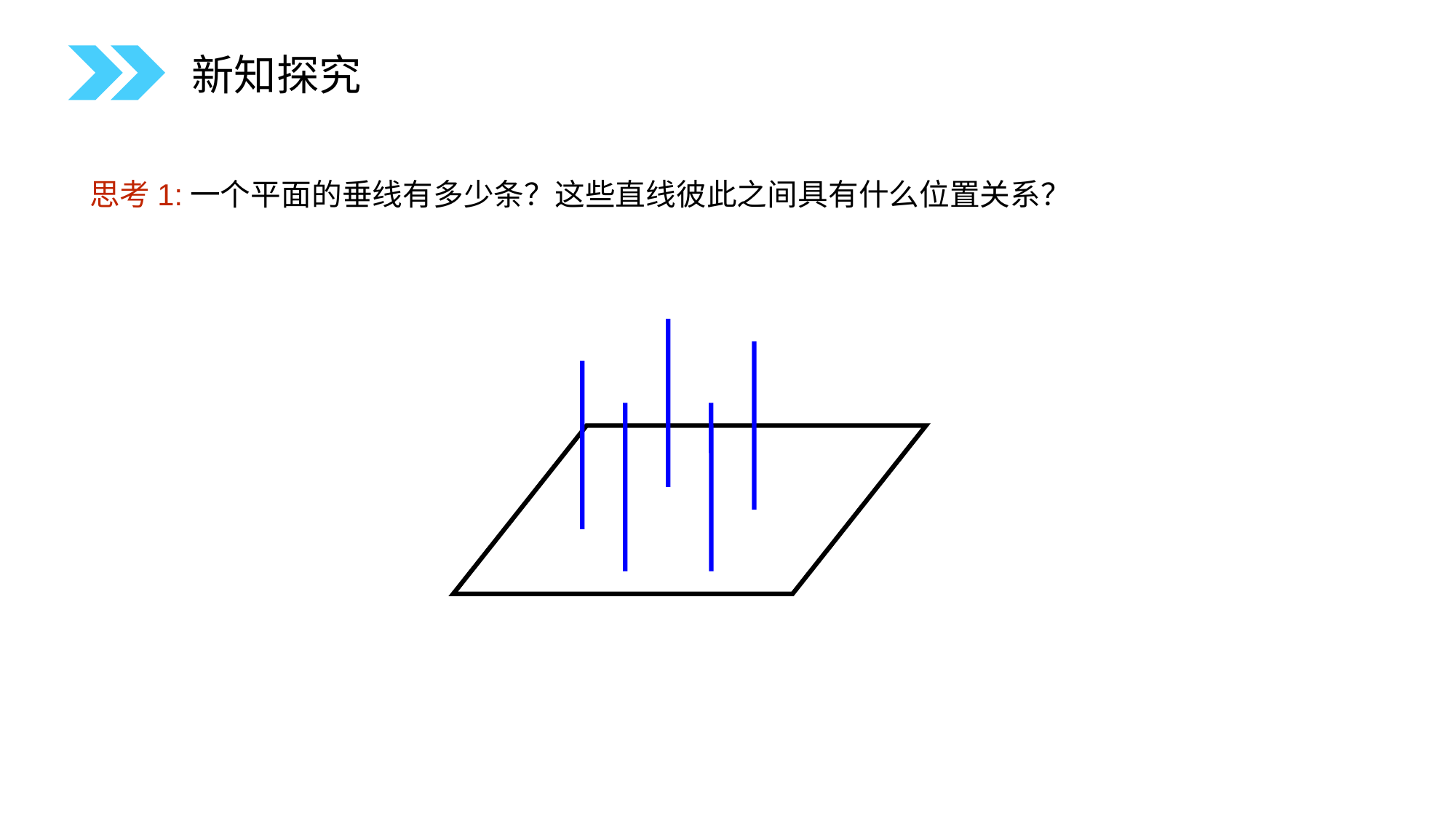

新知探究
思考1:一个平面的垂线有多少条？这些直线彼此之间具有什么位置关系？